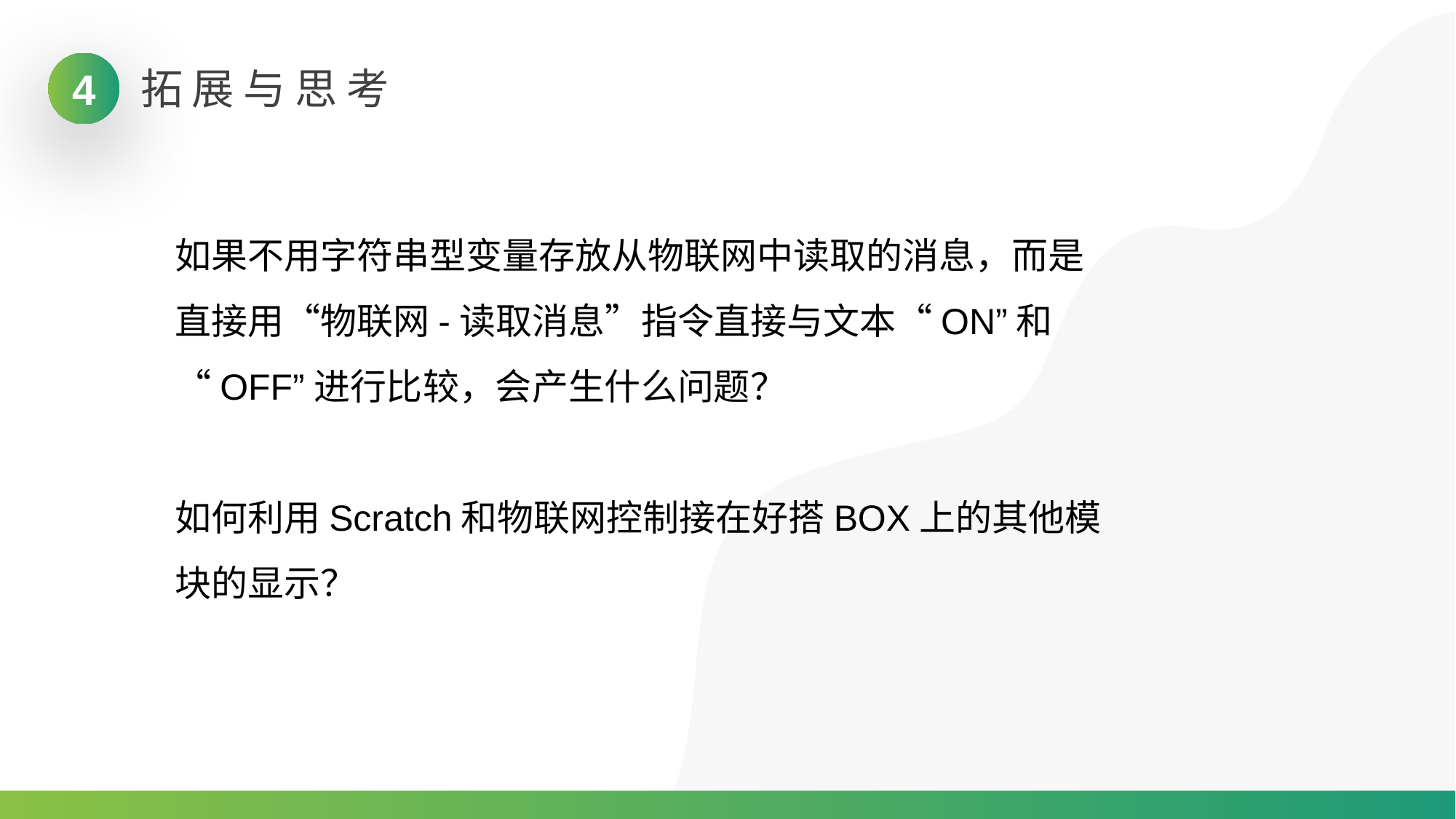

拓展与思考
4
如果不用字符串型变量存放从物联网中读取的消息，而是直接用“物联网-读取消息”指令直接与文本“ON”和“OFF”进行比较，会产生什么问题？

如何利用Scratch和物联网控制接在好搭BOX上的其他模块的显示？